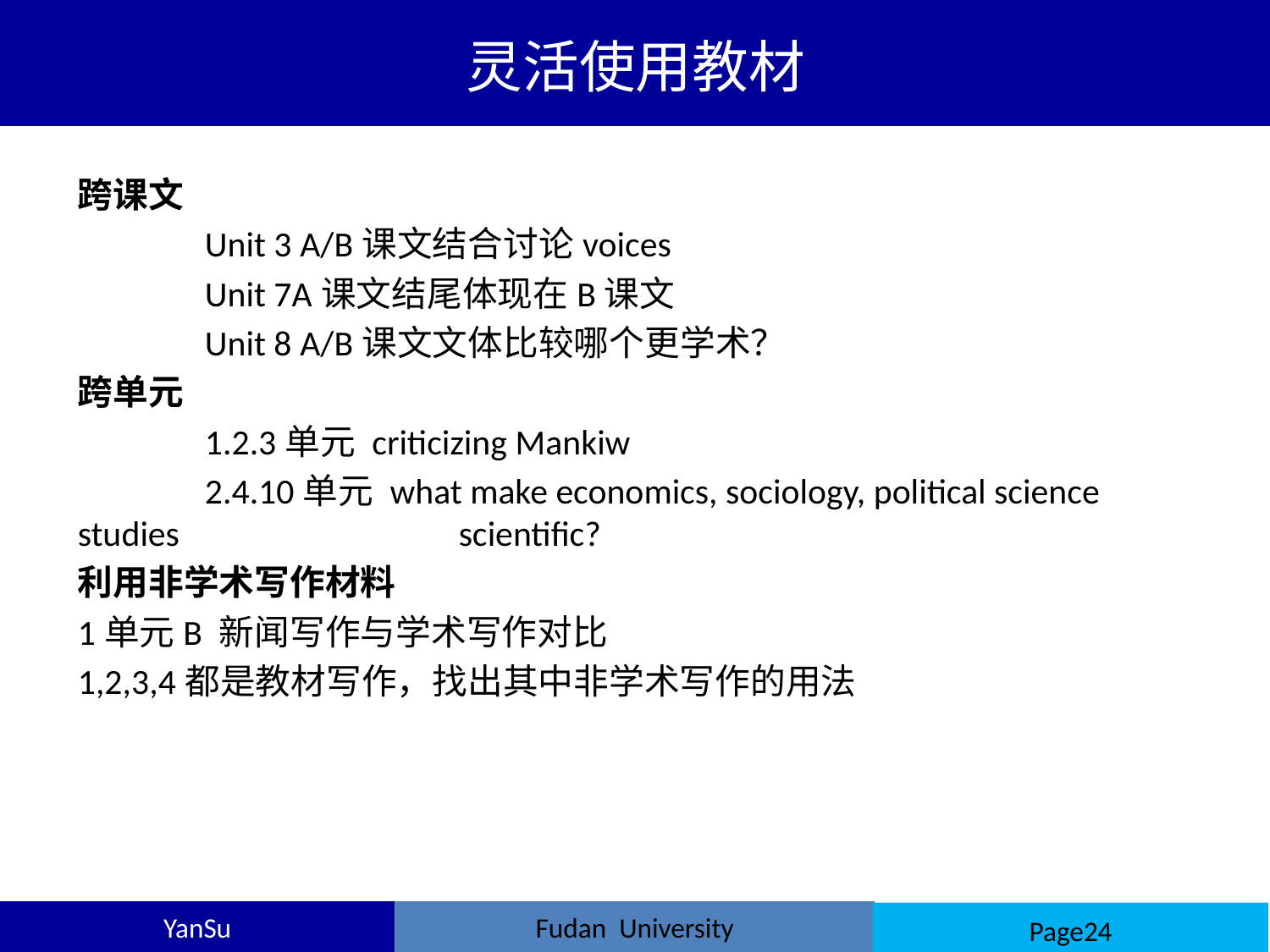

灵活使用教材
跨课文
	Unit 3 A/B课文结合讨论voices
	Unit 7A课文结尾体现在B课文
	Unit 8 A/B课文文体比较哪个更学术？
跨单元
	1.2.3单元 criticizing Mankiw
	2.4.10单元 what make economics, sociology, political science studies 			scientific?
利用非学术写作材料
1单元B 新闻写作与学术写作对比
1,2,3,4都是教材写作，找出其中非学术写作的用法